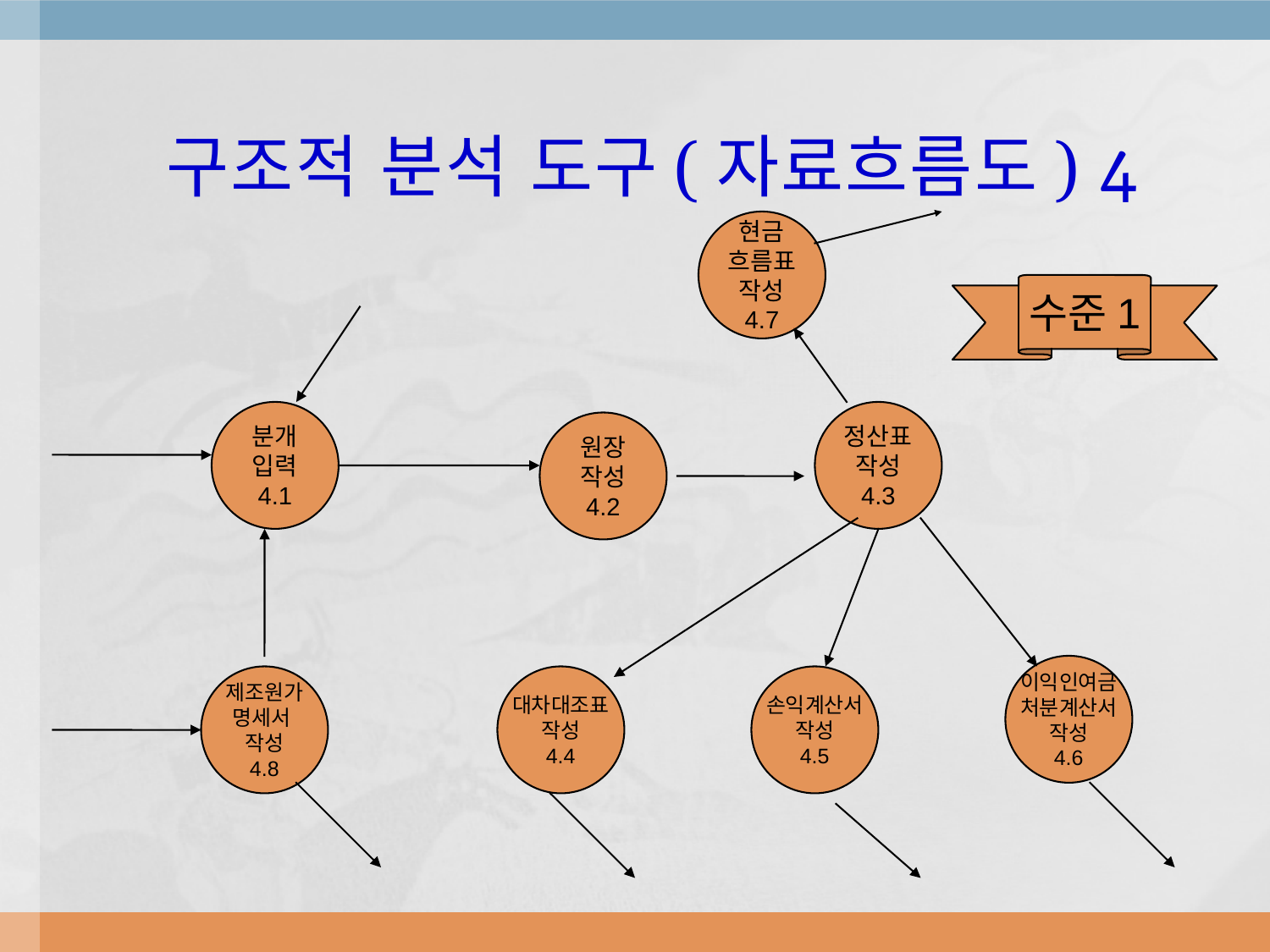

# 구조적 분석 도구(자료흐름도) 4
현금
흐름표
작성
4.7

수준1

분개
입력
4.1
정산표
작성
4.3
원장
작성
4.2

이익인여금
처분계산서
작성
4.6
제조원가
명세서
작성
4.8
대차대조표
작성
4.4
손익계산서
작성
4.5